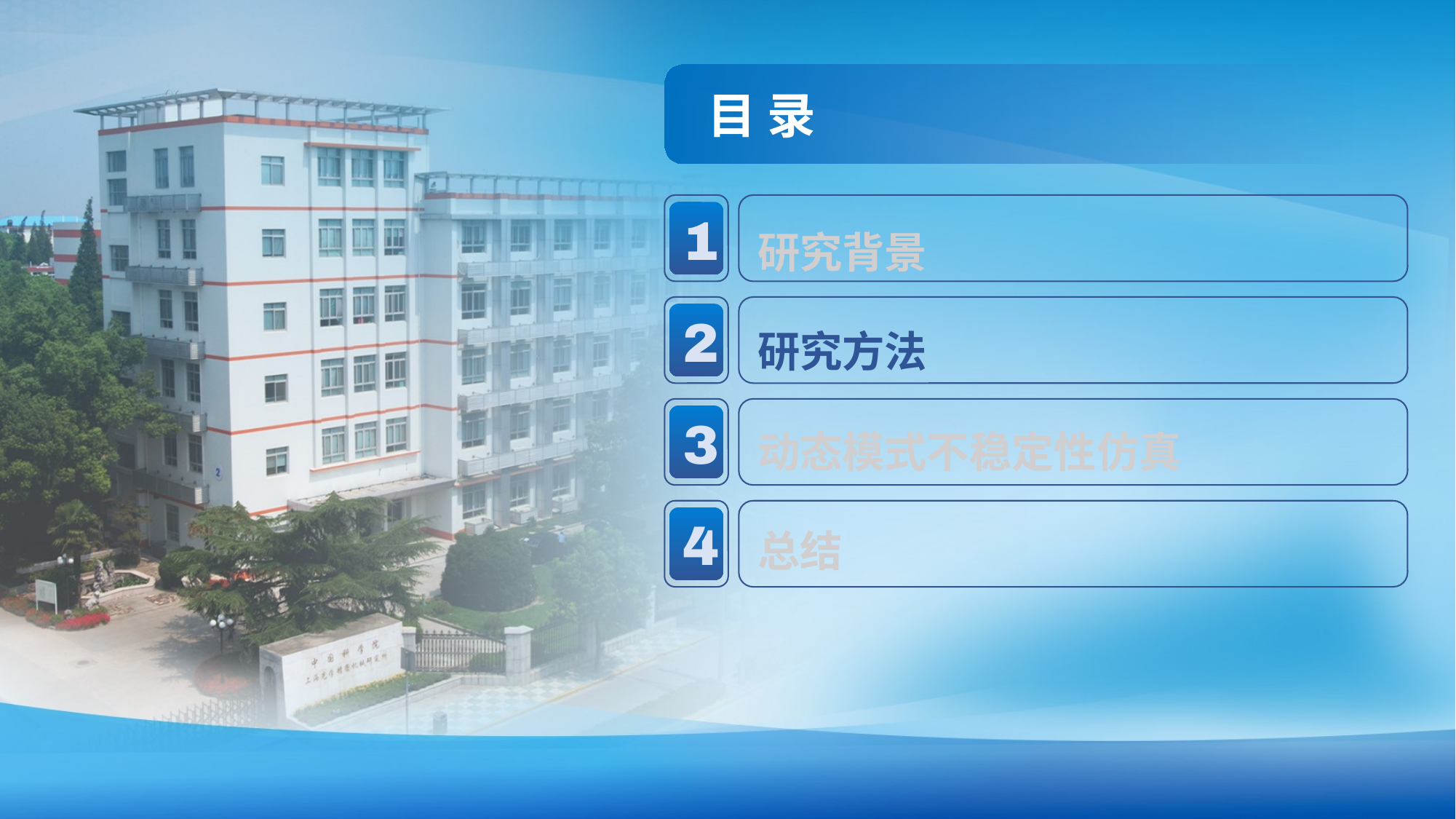

目 录
研究背景
研究方法
动态模式不稳定性仿真
总结

1

2

3

4